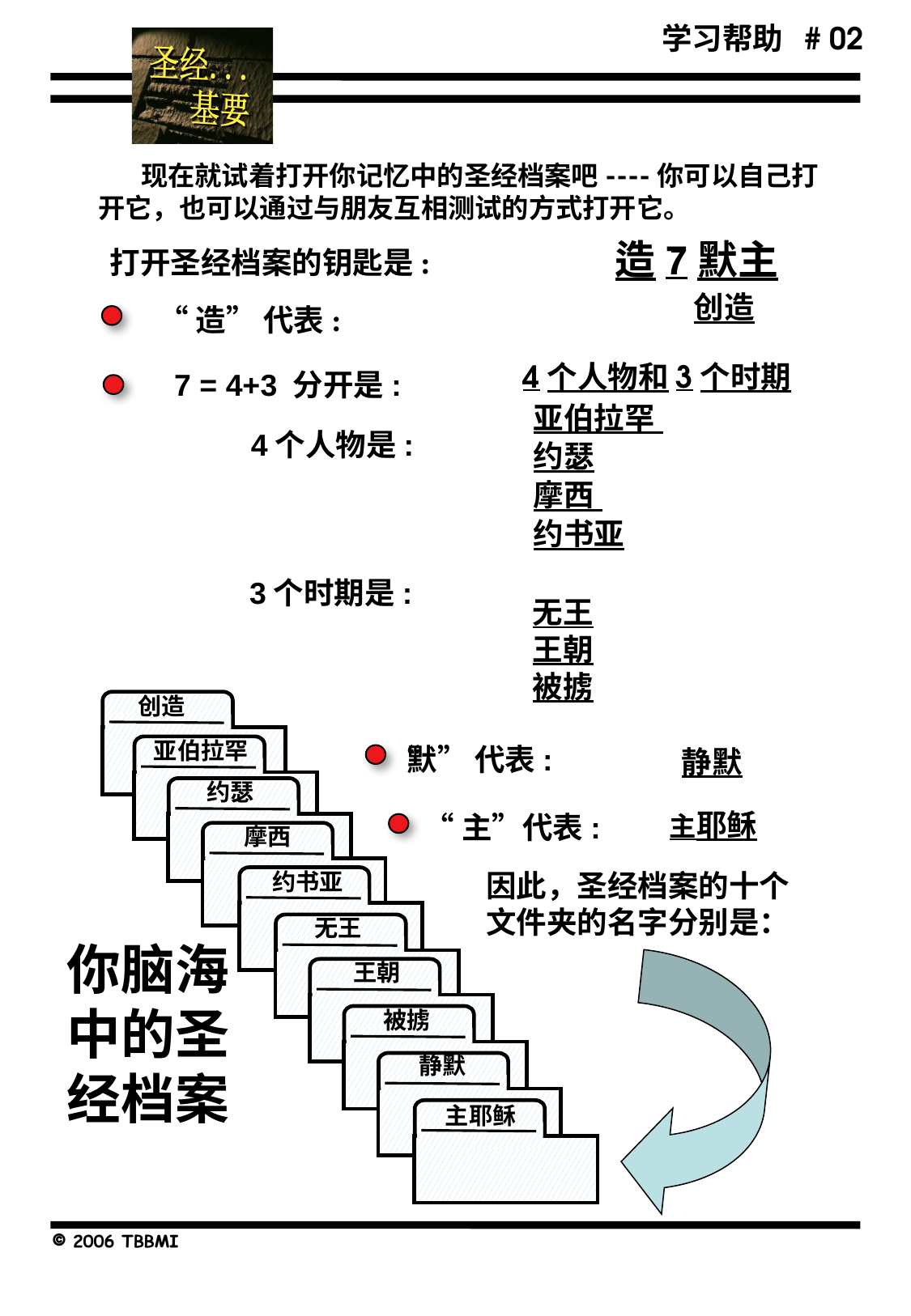

学习帮助  # 02
      现在就试着打开你记忆中的圣经档案吧----你可以自己打开它，也可以通过与朋友互相测试的方式打开它。
造7默主
打开圣经档案的钥匙是:

                  创造
“造” 代表:

4个人物和3个时期
7 = 4+3 分开是:

亚伯拉罕
约瑟
摩西
约书亚
4个人物是:
3个时期是:
无王
王朝
被掳
　创造

亚伯拉罕
　 “默” 代表:

静默

约瑟

   主耶稣
“主”代表:

摩西

因此，圣经档案的十个文件夹的名字分别是：
约书亚

无王

你脑海中的圣经档案
王朝

被掳

静默

主耶稣